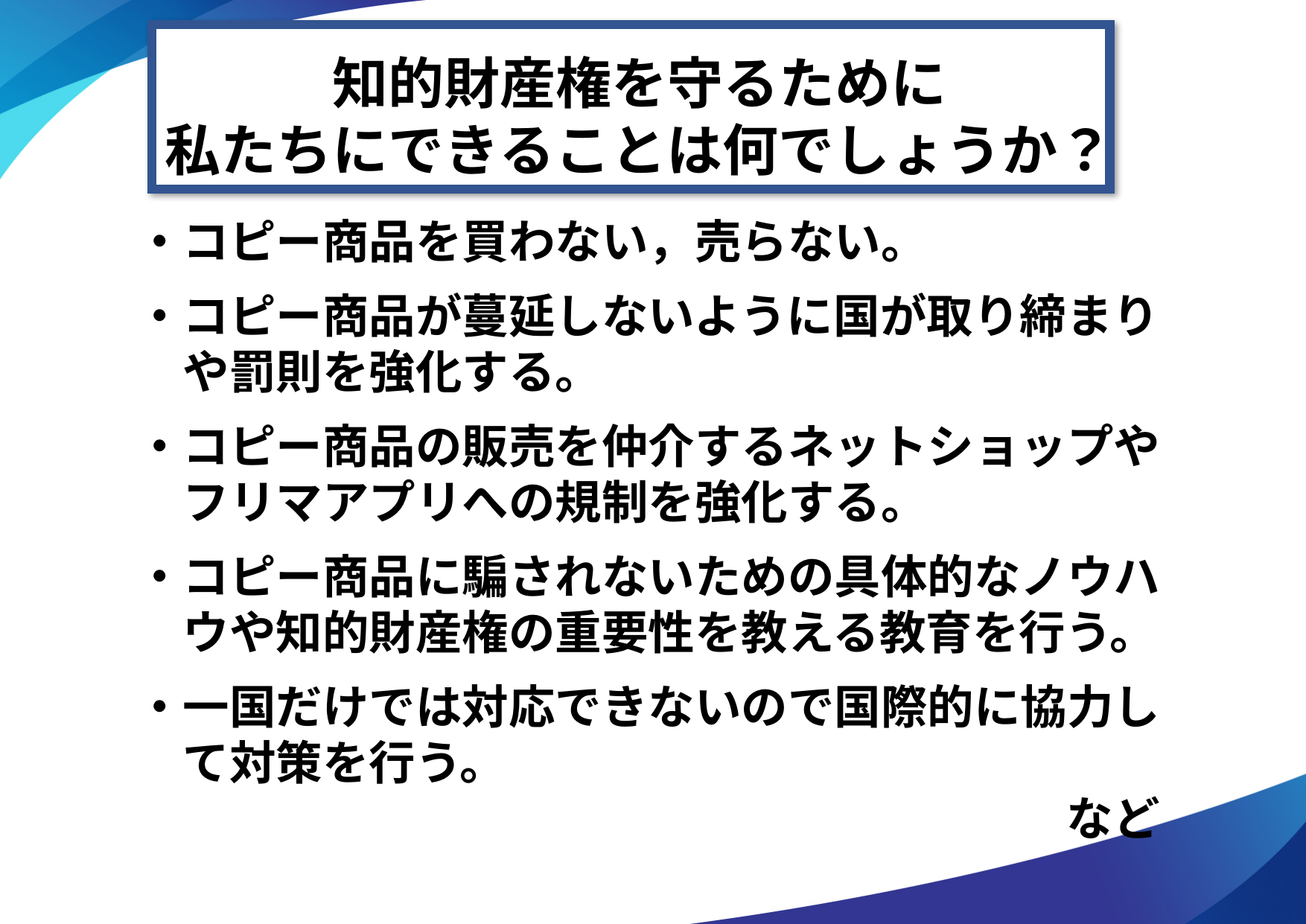

知的財産権を守るために
私たちにできることは何でしょうか？
・コピー商品を買わない，売らない。
・コピー商品が蔓延しないように国が取り締まり
　や罰則を強化する。
・コピー商品の販売を仲介するネットショップや
　フリマアプリへの規制を強化する。
・コピー商品に騙されないための具体的なノウハ
　ウや知的財産権の重要性を教える教育を行う。
・一国だけでは対応できないので国際的に協力し
　て対策を行う。
　　　　　　　　　　　　　　　　　　　　など